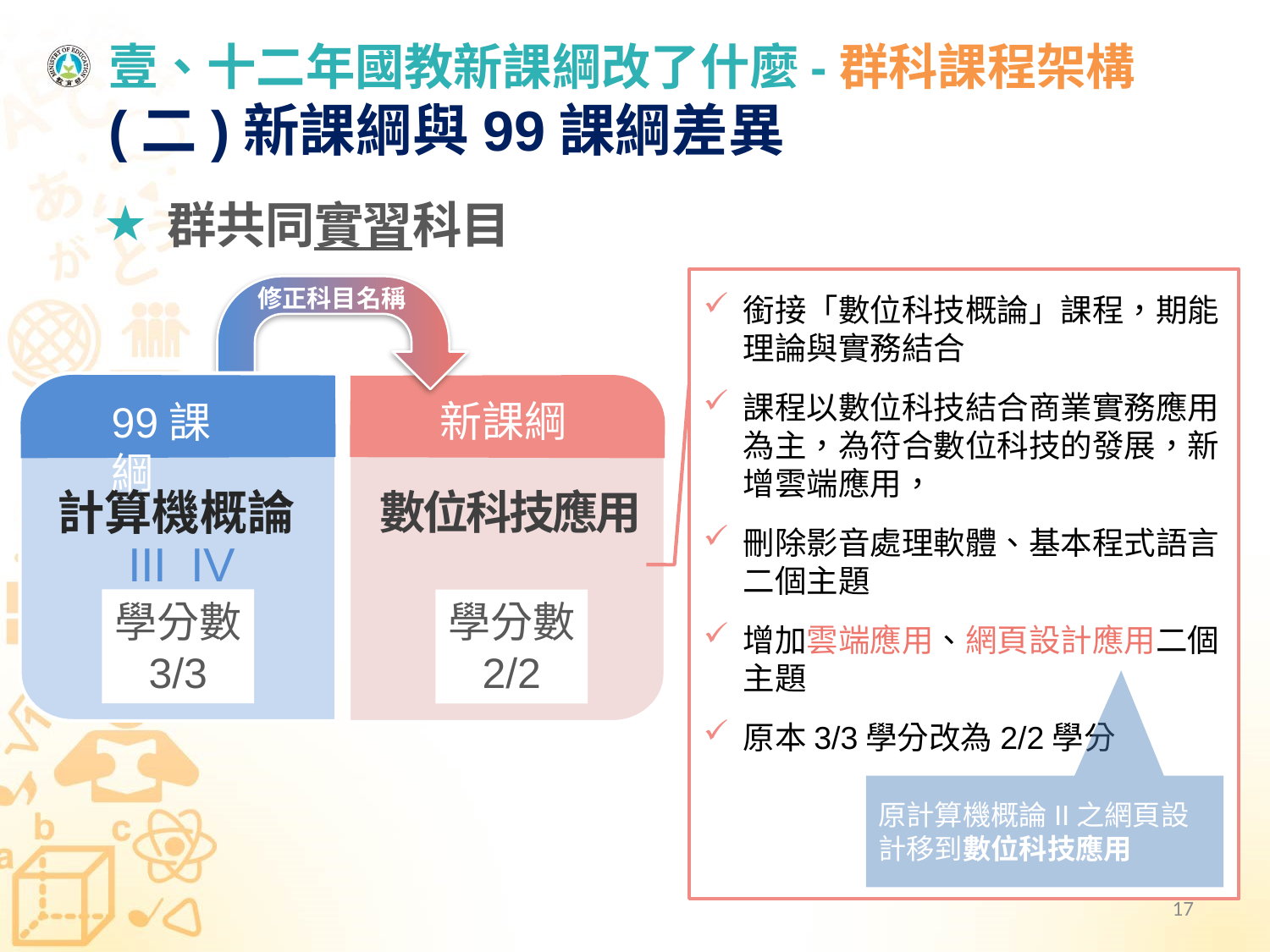

# 壹、十二年國教新課綱改了什麼-群科課程架構 (二)新課綱與99課綱差異
群共同實習科目

銜接「數位科技概論」課程，期能理論與實務結合
課程以數位科技結合商業實務應用為主，為符合數位科技的發展，新增雲端應用，
刪除影音處理軟體、基本程式語言 二個主題
增加雲端應用、網頁設計應用二個主題
原本3/3學分改為2/2學分

修正科目名稱

計算機概論III  IV

99課綱
學分數
3/3

數位科技應用

新課綱
學分數
2/2
原計算機概論II之網頁設計移到數位科技應用
17